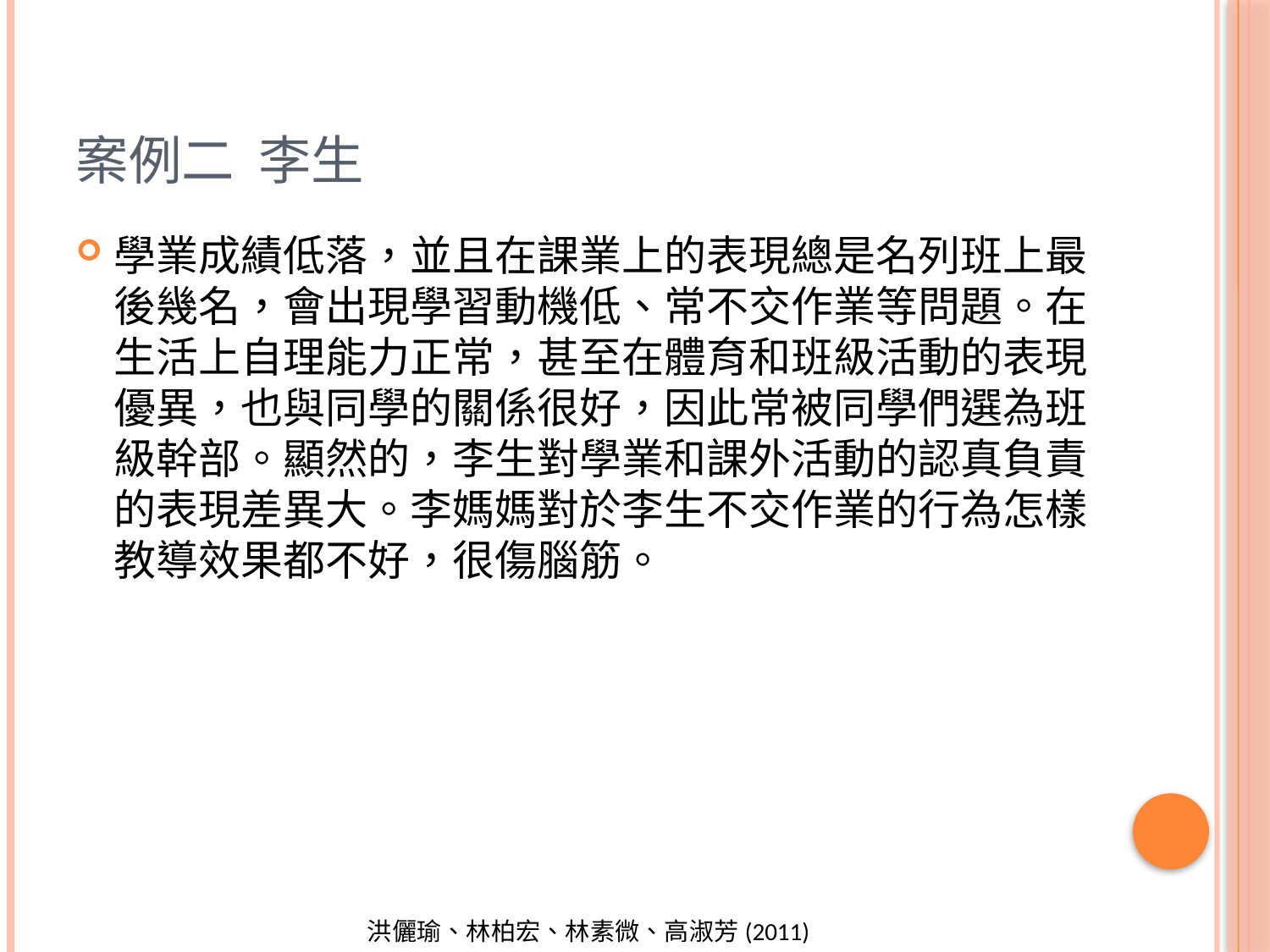

# 案例二  李生
學業成績低落，並且在課業上的表現總是名列班上最後幾名，會出現學習動機低、常不交作業等問題。在生活上自理能力正常，甚至在體育和班級活動的表現優異，也與同學的關係很好，因此常被同學們選為班級幹部。顯然的，李生對學業和課外活動的認真負責的表現差異大。李媽媽對於李生不交作業的行為怎樣教導效果都不好，很傷腦筋。

洪儷瑜、林柏宏、林素微、高淑芳(2011)